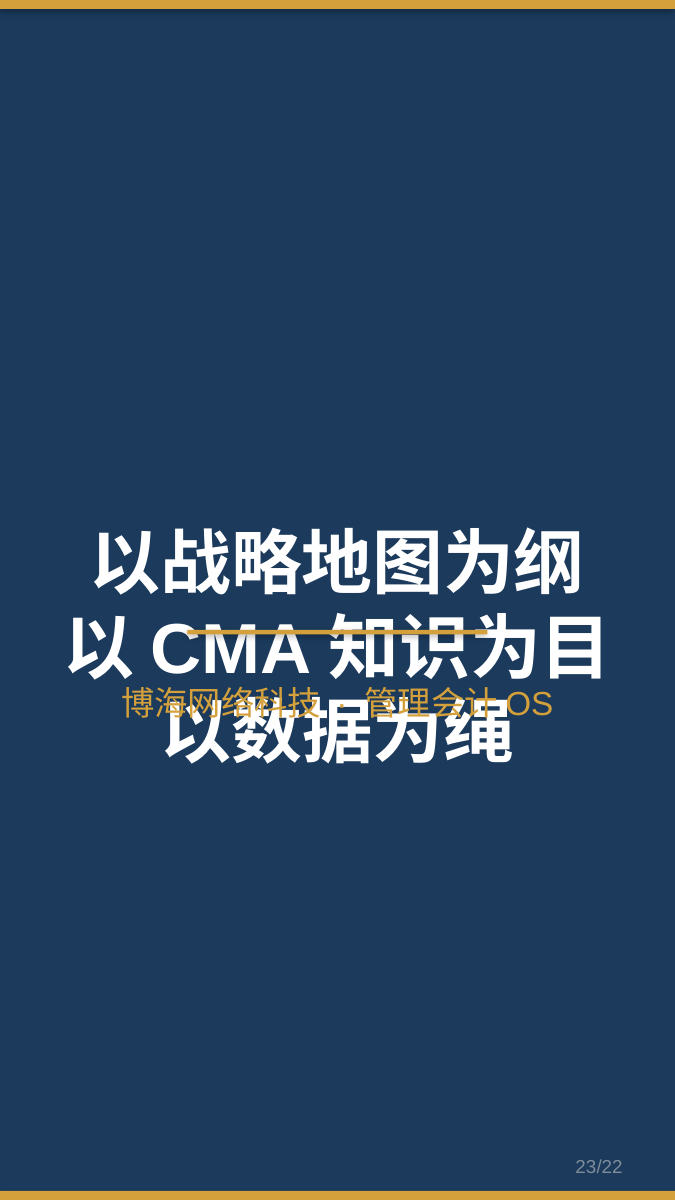

以战略地图为纲
以CMA知识为目
以数据为绳

博海网络科技 · 管理会计OS
23/22